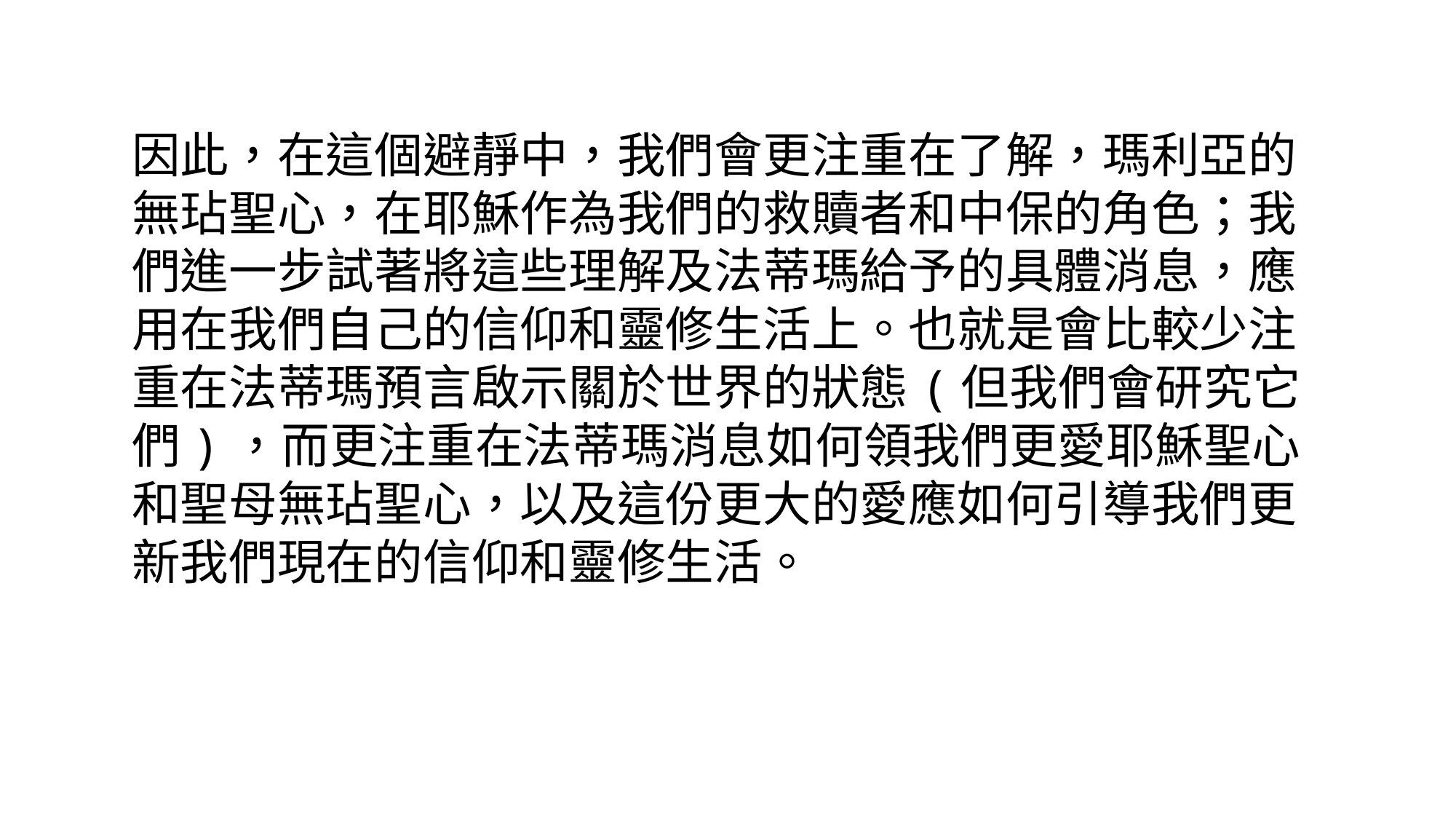

因此，在這個避靜中，我們會更注重在了解，瑪利亞的無玷聖心，在耶穌作為我們的救贖者和中保的角色；我們進一步試著將這些理解及法蒂瑪給予的具體消息，應用在我們自己的信仰和靈修生活上。也就是會比較少注重在法蒂瑪預言啟示關於世界的狀態(但我們會研究它們)，而更注重在法蒂瑪消息如何領我們更愛耶穌聖心和聖母無玷聖心，以及這份更大的愛應如何引導我們更新我們現在的信仰和靈修生活。